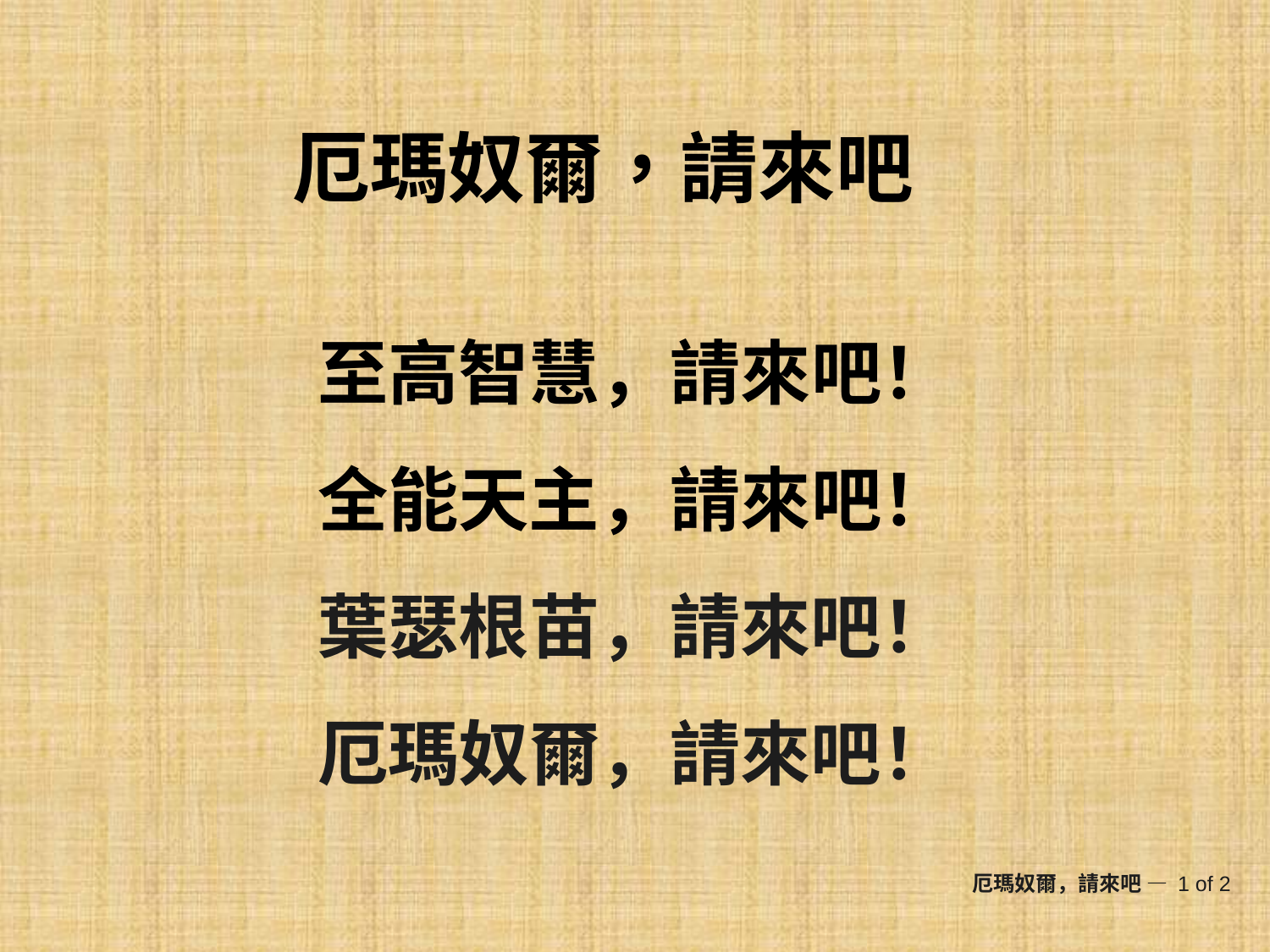

厄瑪奴爾，請來吧

至高智慧，請來吧！
全能天主，請來吧！
葉瑟根苗，請來吧！
厄瑪奴爾，請來吧！
厄瑪奴爾，請來吧 — 1 of 2